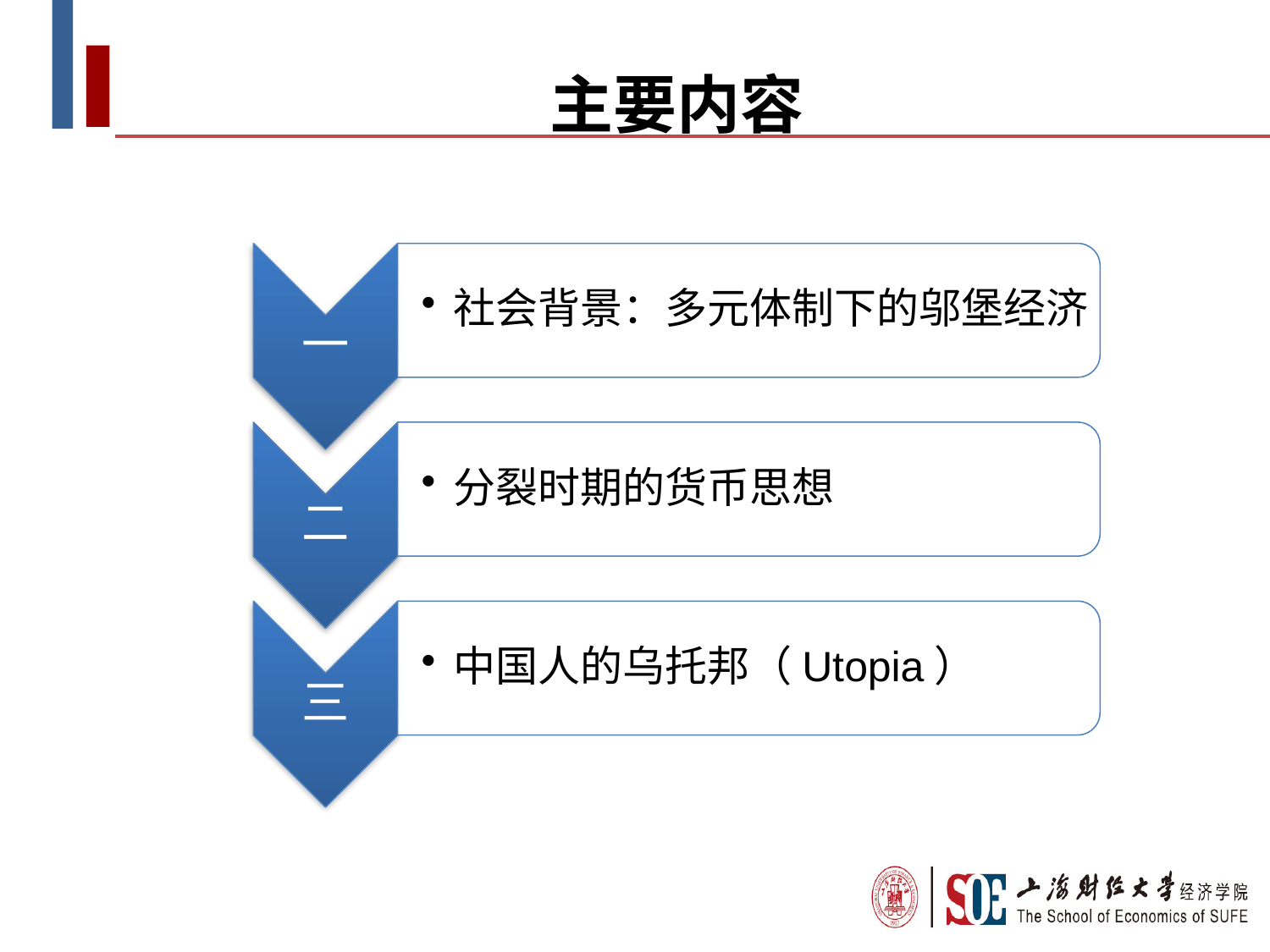

主要内容
一
社会背景：多元体制下的邬堡经济
二
分裂时期的货币思想
三
中国人的乌托邦（Utopia）